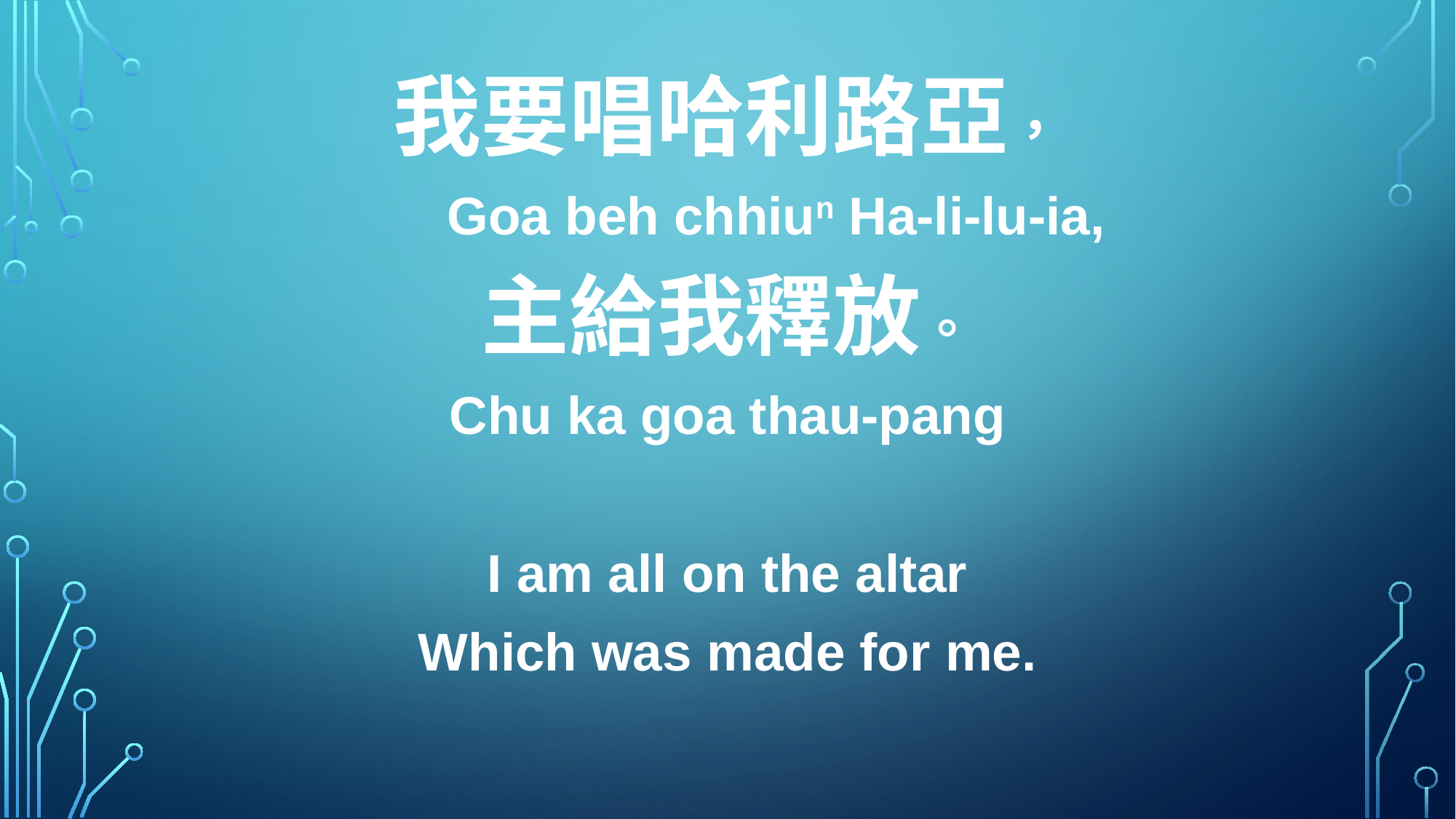

我要唱哈利路亞，
                   Goa beh chhiun Ha-li-lu-ia,
主給我釋放。
Chu ka goa thau-pang

I am all on the altar
Which was made for me.